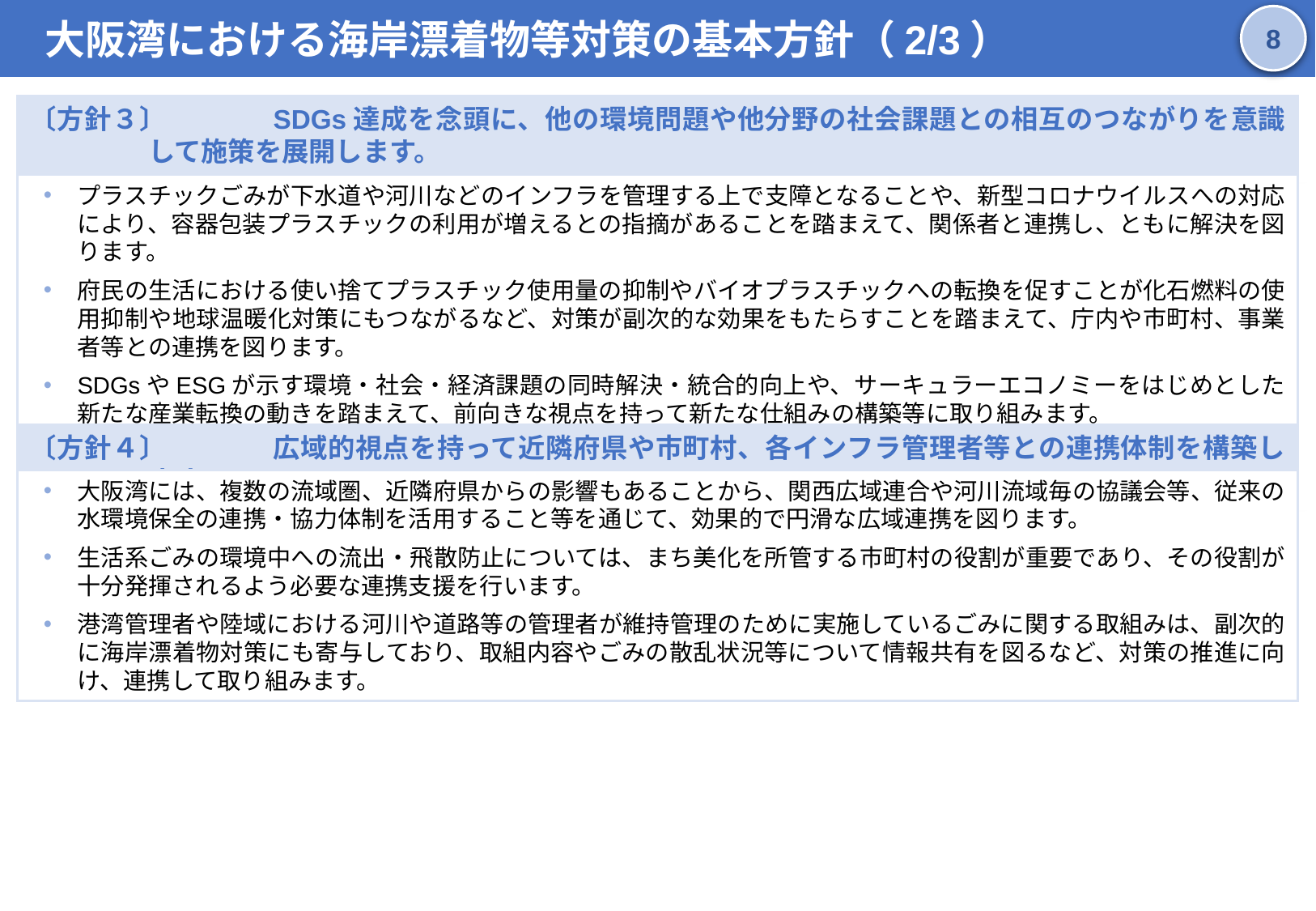

大阪湾における海岸漂着物等対策の基本方針（2/3）
8
〔方針３〕	SDGs達成を念頭に、他の環境問題や他分野の社会課題との相互のつながりを意識して施策を展開します。
プラスチックごみが下水道や河川などのインフラを管理する上で支障となることや、新型コロナウイルスへの対応により、容器包装プラスチックの利用が増えるとの指摘があることを踏まえて、関係者と連携し、ともに解決を図ります。
府民の生活における使い捨てプラスチック使用量の抑制やバイオプラスチックへの転換を促すことが化石燃料の使用抑制や地球温暖化対策にもつながるなど、対策が副次的な効果をもたらすことを踏まえて、庁内や市町村、事業者等との連携を図ります。
SDGsやESGが示す環境・社会・経済課題の同時解決・統合的向上や、サーキュラーエコノミーをはじめとした新たな産業転換の動きを踏まえて、前向きな視点を持って新たな仕組みの構築等に取り組みます。
〔方針４〕	広域的視点を持って近隣府県や市町村、各インフラ管理者等との連携体制を構築します。
大阪湾には、複数の流域圏、近隣府県からの影響もあることから、関西広域連合や河川流域毎の協議会等、従来の水環境保全の連携・協力体制を活用すること等を通じて、効果的で円滑な広域連携を図ります。
生活系ごみの環境中への流出・飛散防止については、まち美化を所管する市町村の役割が重要であり、その役割が十分発揮されるよう必要な連携支援を行います。
港湾管理者や陸域における河川や道路等の管理者が維持管理のために実施しているごみに関する取組みは、副次的に海岸漂着物対策にも寄与しており、取組内容やごみの散乱状況等について情報共有を図るなど、対策の推進に向け、連携して取り組みます。